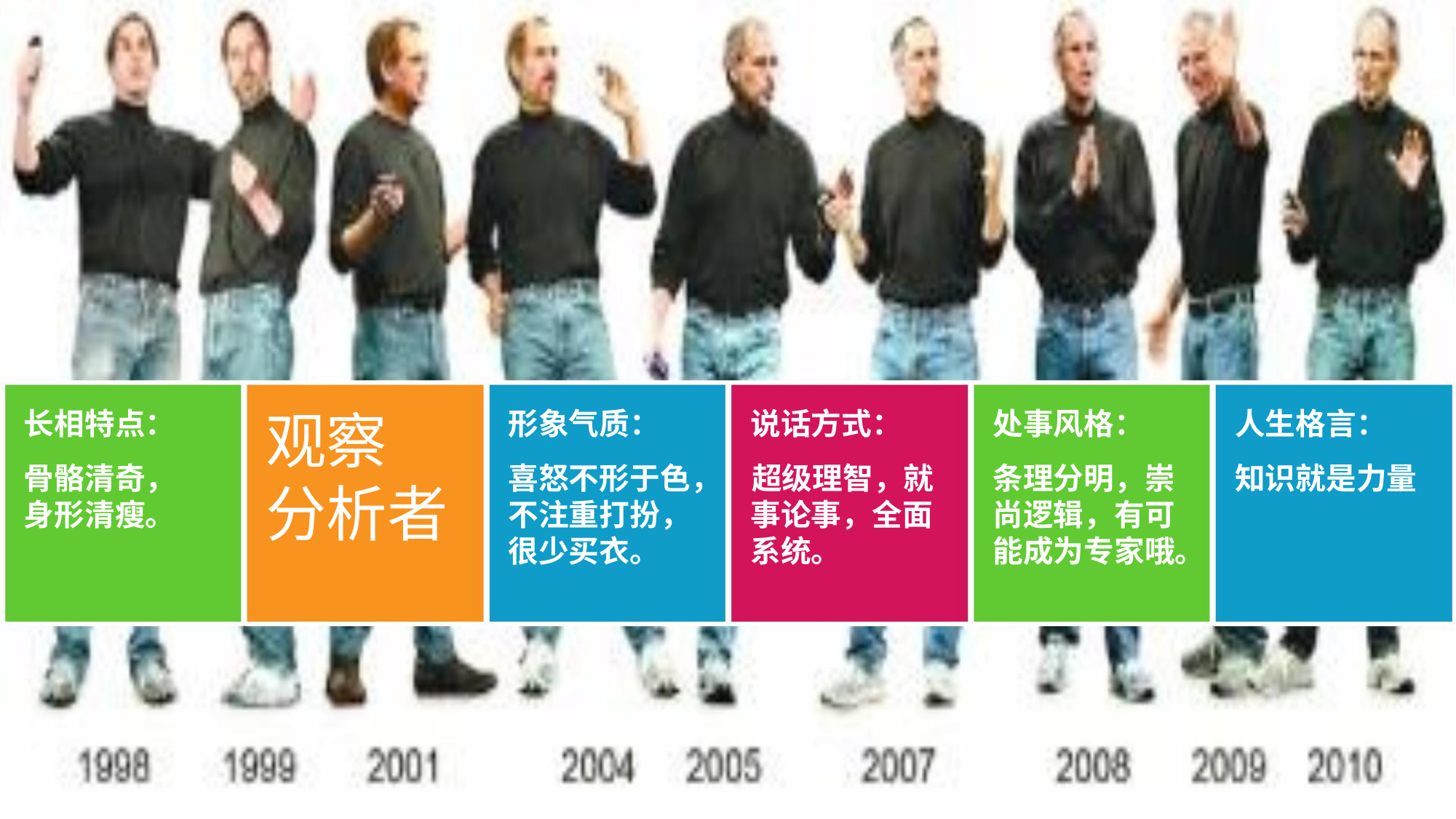

长相特点：
形象气质：
说话方式：
处事风格：
人生格言：
观察
分析者
骨骼清奇，
身形清瘦。
喜怒不形于色， 超级理智，就
条理分明，崇
尚逻辑，有可
能成为专家哦。
知识就是力量
不注重打扮，
很少买衣。
事论事，全面
系统。